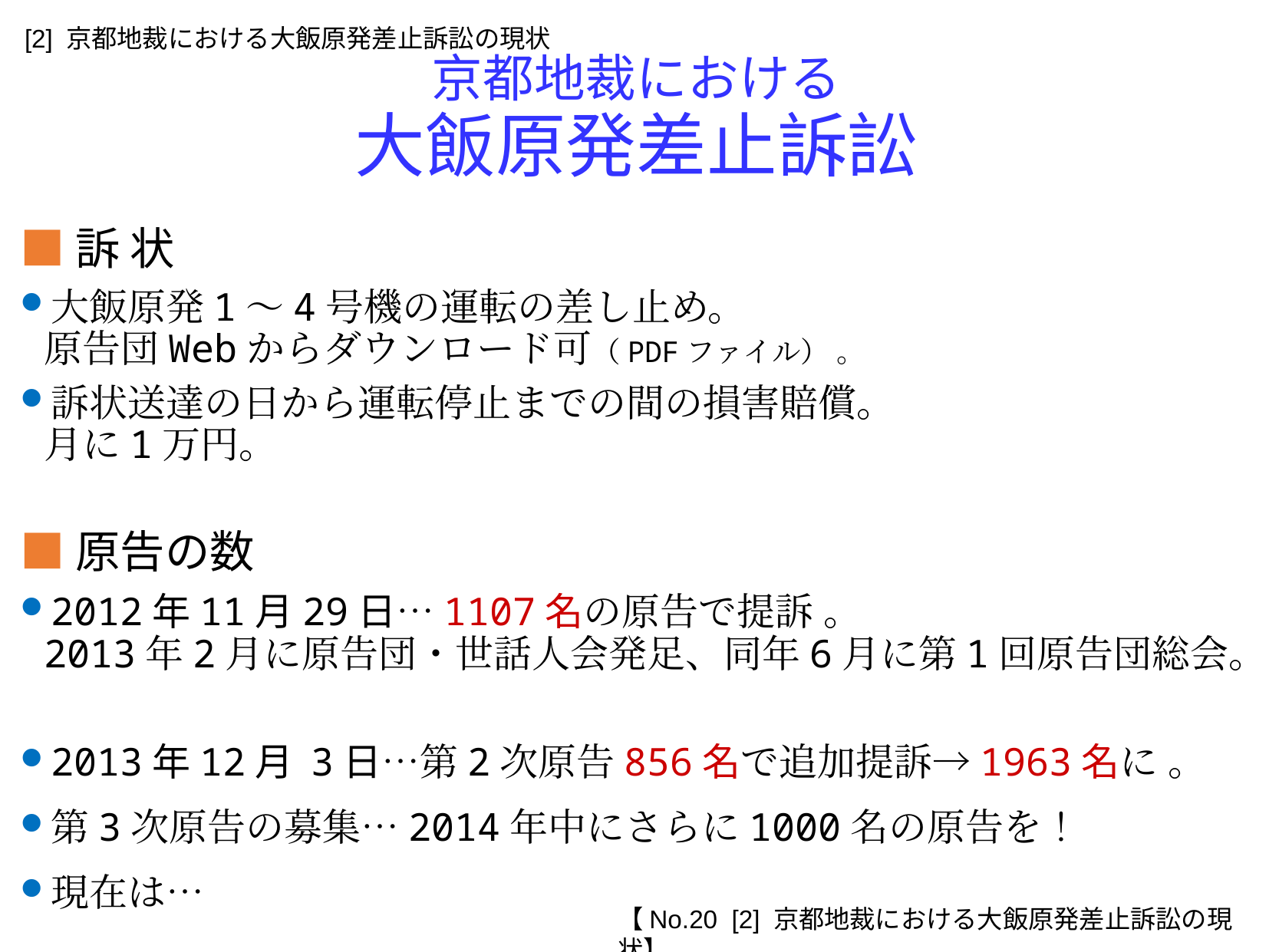

[2] 京都地裁における大飯原発差止訴訟の現状
京都地裁における
大飯原発差止訴訟
■訴 状
大飯原発1～4号機の運転の差し止め。
原告団Webからダウンロード可（PDFファイル） 。
訴状送達の日から運転停止までの間の損害賠償。
月に1万円。
■原告の数
2012年11月29日…1107名の原告で提訴 。
2013年2月に原告団・世話人会発足、同年6月に第1回原告団総会。
2013年12月 3日…第2次原告856名で追加提訴→1963名に 。
第3次原告の募集…2014年中にさらに1000名の原告を！
現在は…

【No.20  [2] 京都地裁における大飯原発差止訴訟の現状】